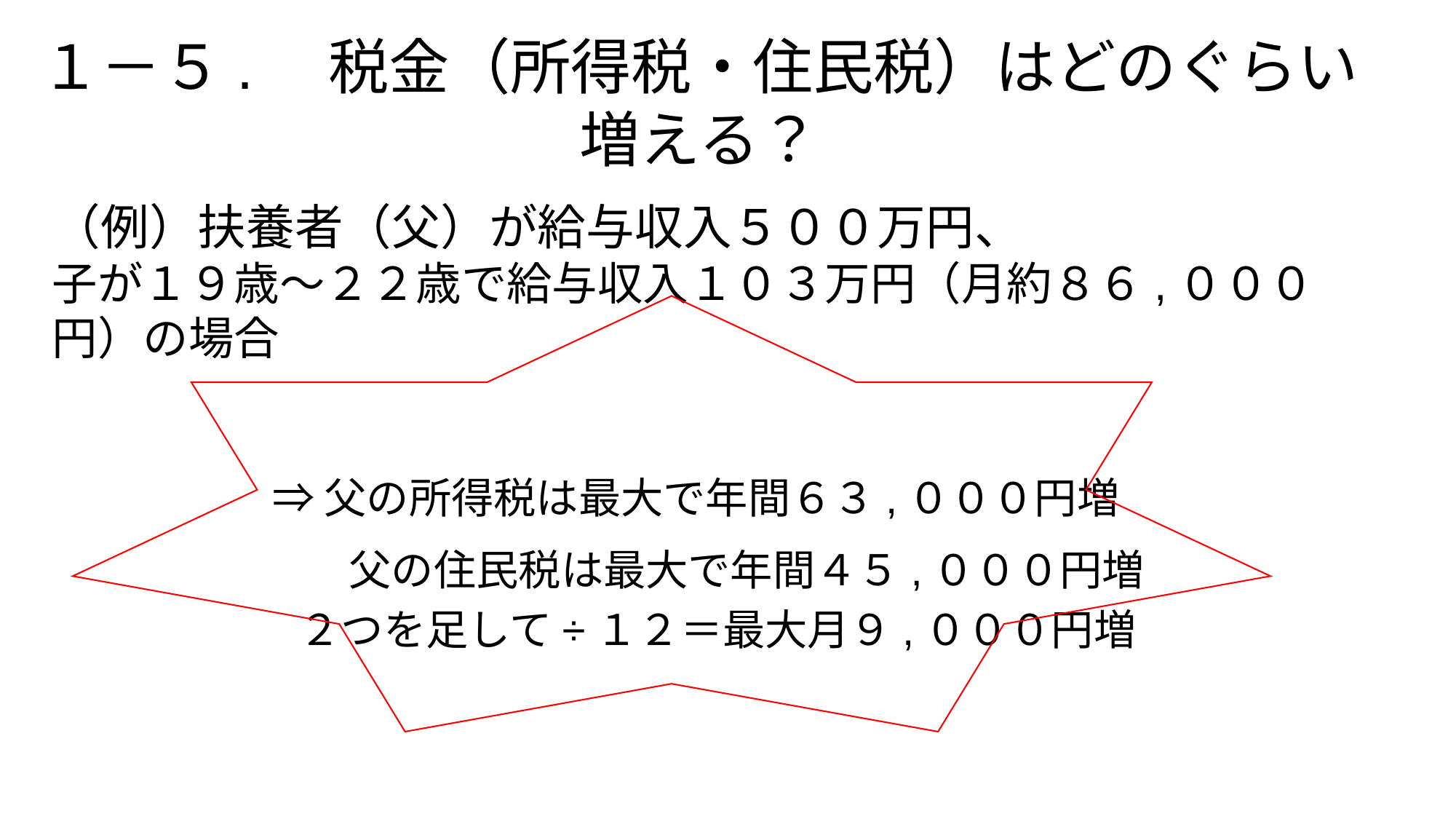

# １－５.　税金（所得税・住民税）はどのぐらい増える？
（例）扶養者（父）が給与収入５００万円、
子が１９歳～２２歳で給与収入１０３万円（月約８６,０００円）の場合

　                ⇒ 父の所得税は最大で年間６３,０００円増
　　　                  父の住民税は最大で年間４５,０００円増
                         ２つを足して÷１２＝最大月９,０００円増